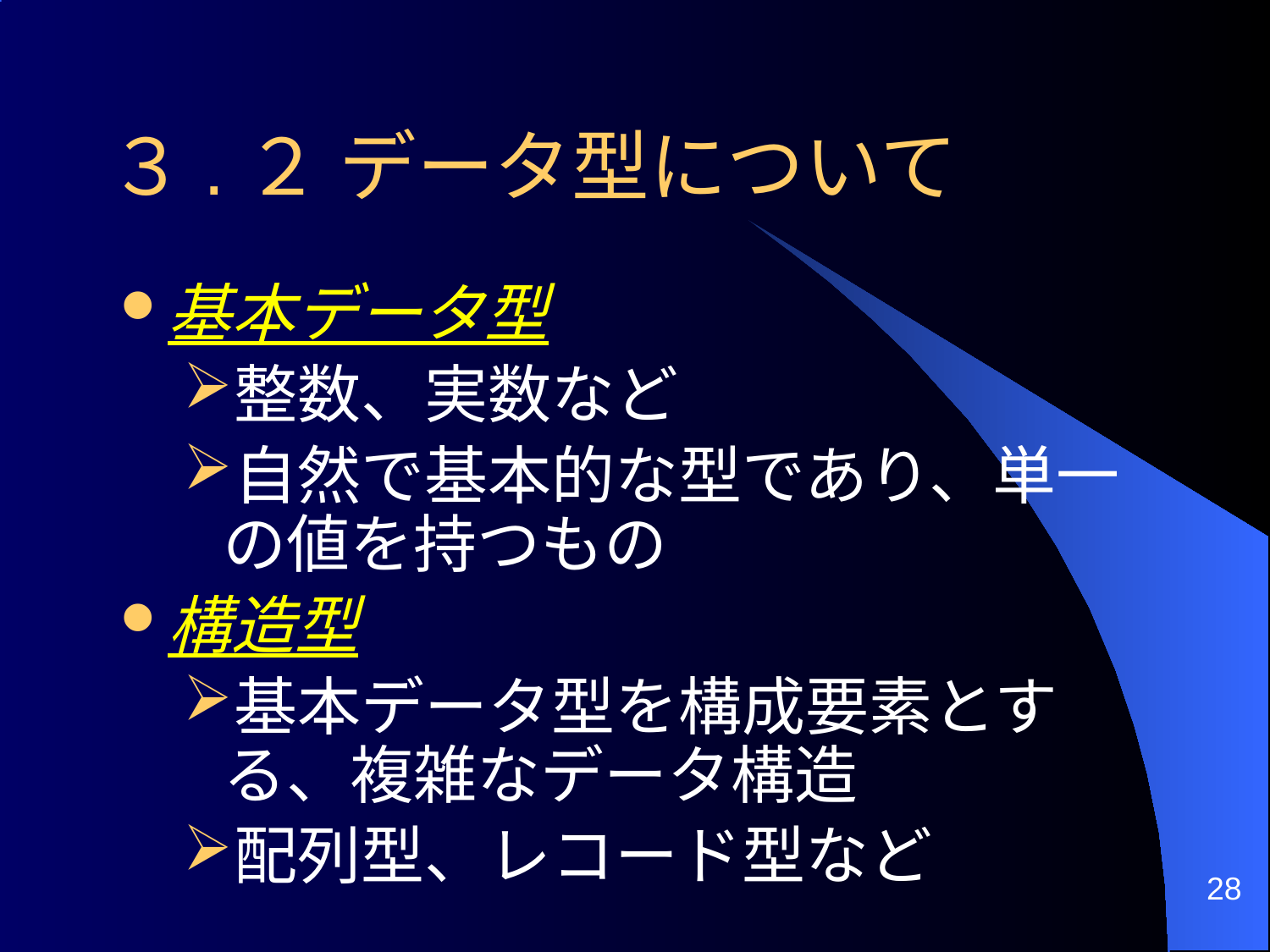

# ３.２ データ型について
基本データ型
整数、実数など
自然で基本的な型であり、単一の値を持つもの
構造型
基本データ型を構成要素とする、複雑なデータ構造
配列型、レコード型など
28